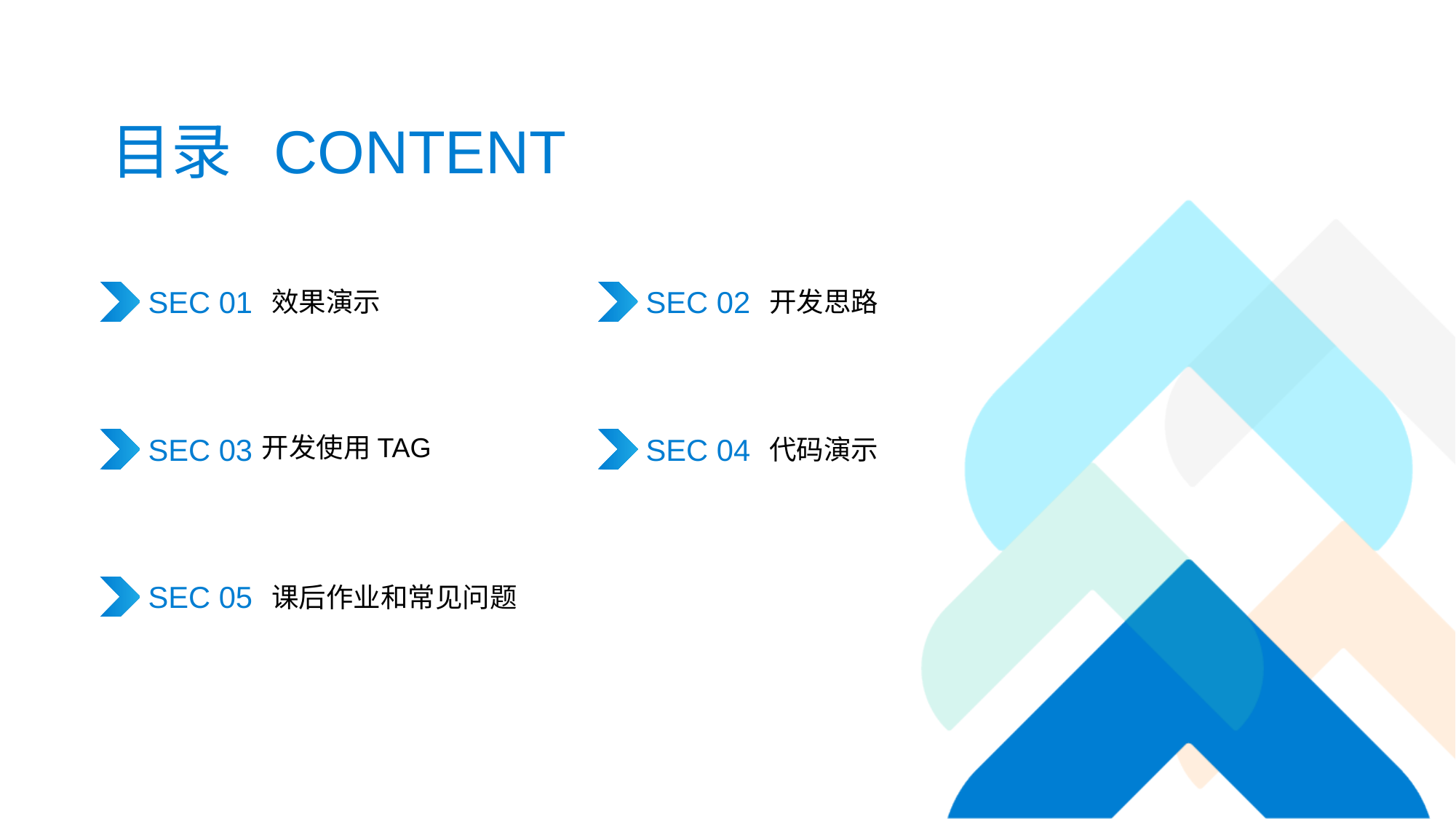

# 目录  CONTENT
SEC 01
效果演示

SEC 02
开发思路

SEC 03
开发使用TAG

SEC 04
代码演示

SEC 05
课后作业和常见问题